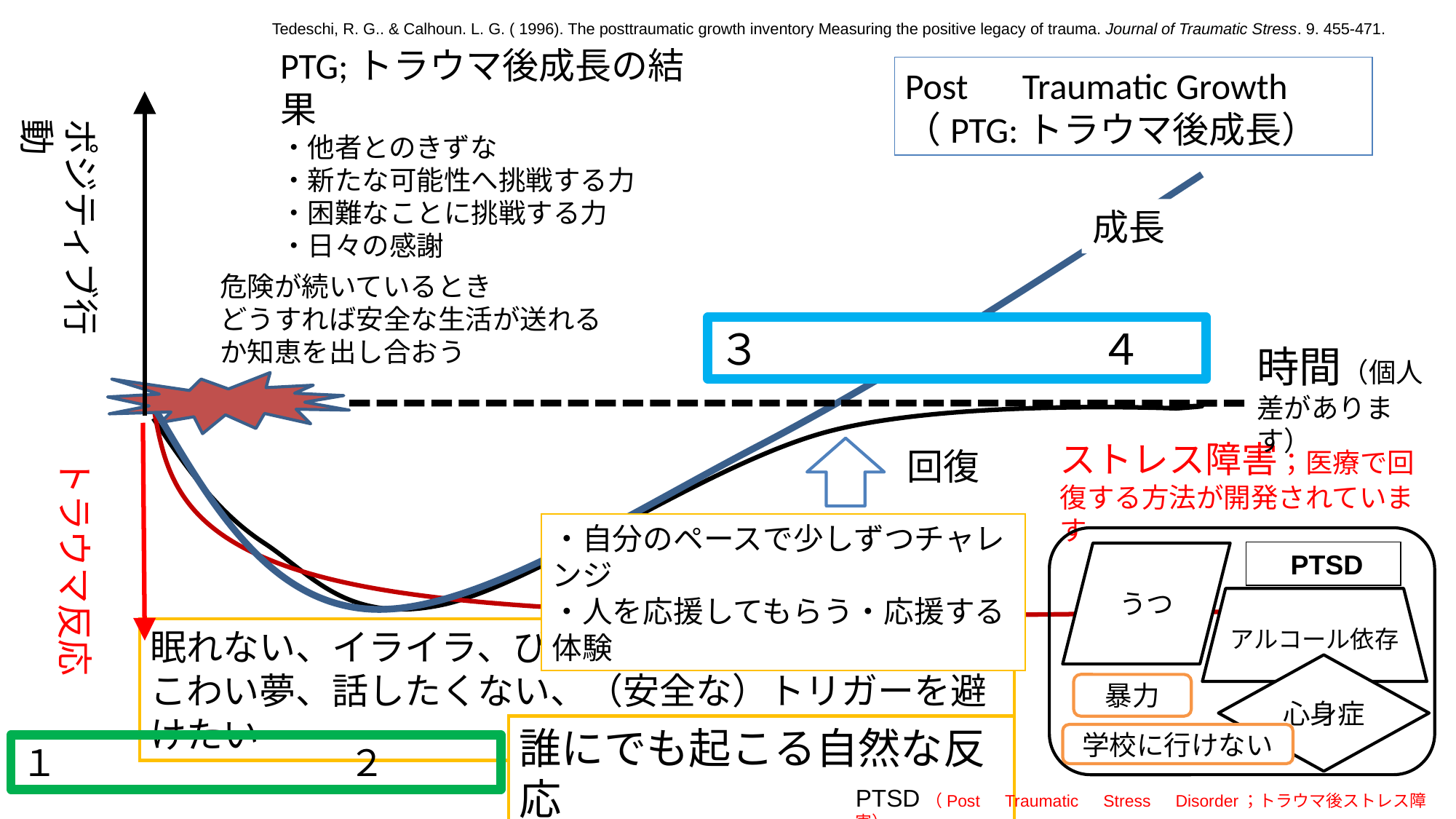

Tedeschi, R. G.. & Calhoun. L. G. ( 1996). The posttraumatic growth inventory Measuring the positive legacy of trauma. Journal of Traumatic Stress. 9. 455-471.
PTG;トラウマ後成長の結果
・他者とのきずな
・新たな可能性へ挑戦する力
・困難なことに挑戦する力
・日々の感謝
Post　Traumatic Growth
（PTG:トラウマ後成長）

ポジティブ行動

成長
危険が続いているとき
どうすれば安全な生活が送れるか知恵を出し合おう
３　　　　　　　　４
時間（個人差があります）

ストレス障害；医療で回復する方法が開発されています

回復
トラウマ反応
・自分のペースで少しずつチャレンジ
・人を応援してもらう・応援する体験

　PTSD
うつ
アルコール依存
眠れない、イライラ、びくっと、思い出してつらい、こわい夢、話したくない、（安全な）トリガーを避けたい
心身症
暴力
誰にでも起こる自然な反応
学校に行けない
１　　　　　　　　２
PTSD（Post　Traumatic　Stress　Disorder；トラウマ後ストレス障害）